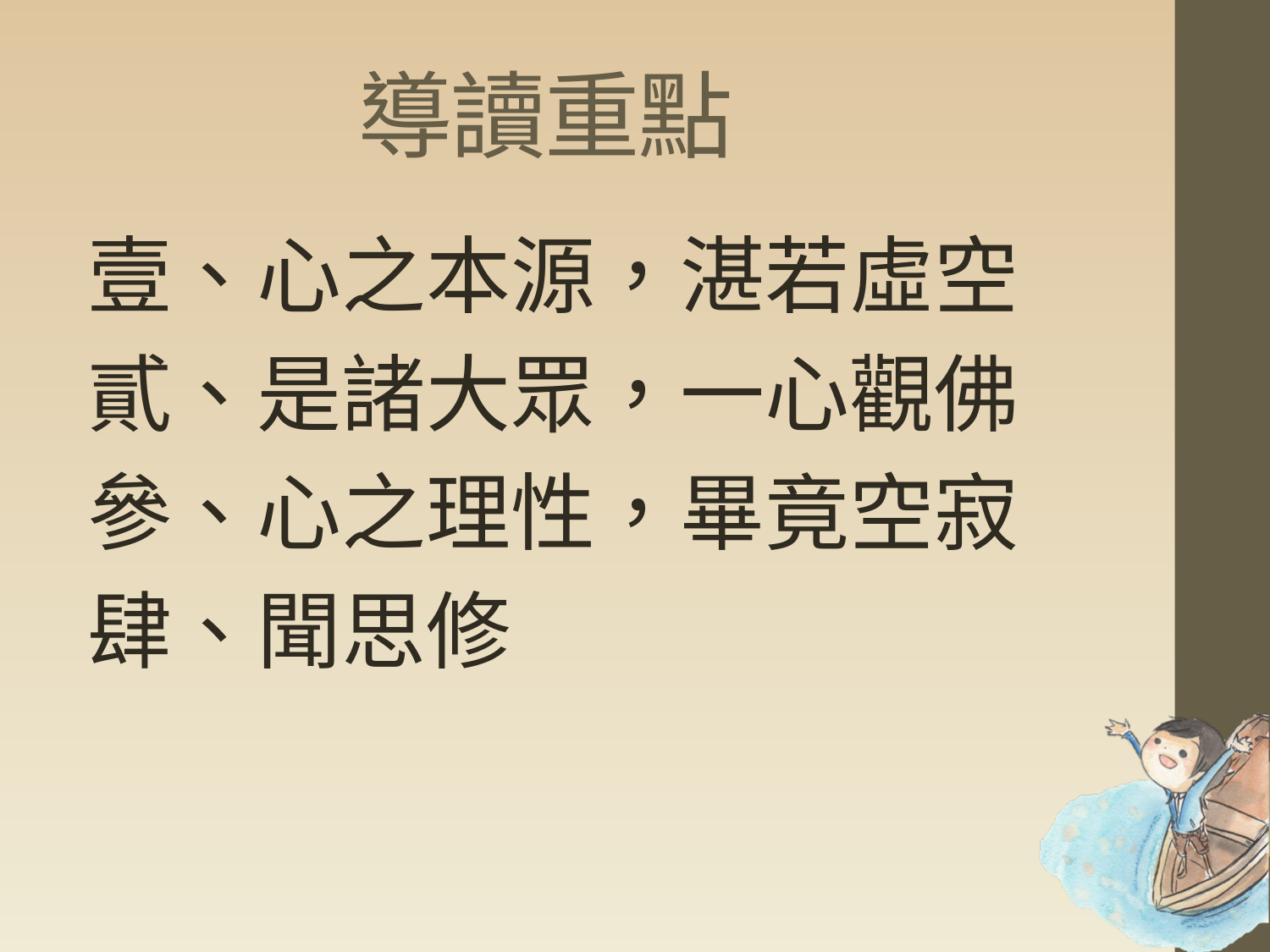

# 導讀重點
壹、心之本源，湛若虛空
貳、是諸大眾，一心觀佛
參、心之理性，畢竟空寂
肆、聞思修